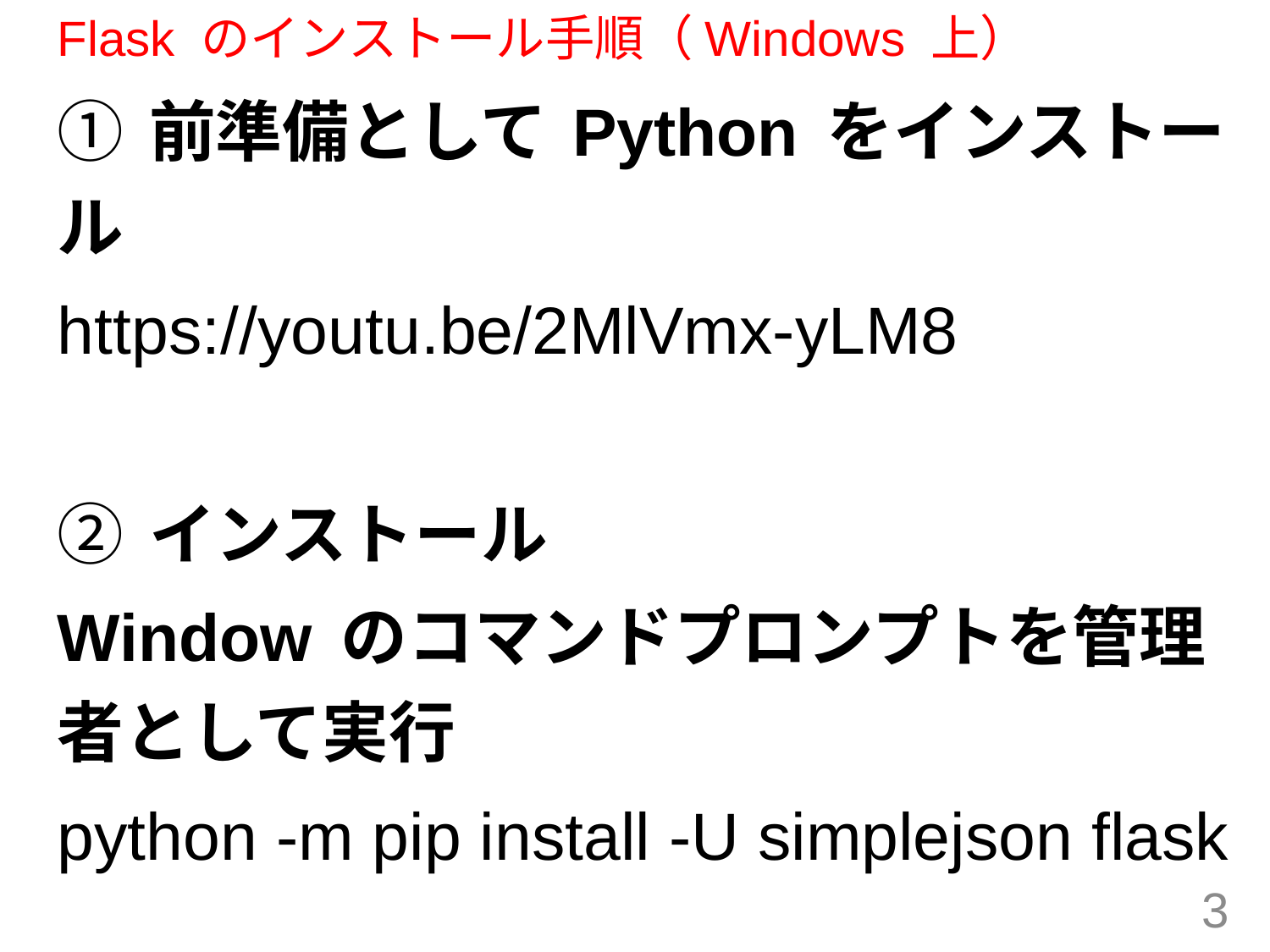

# Flask のインストール手順（Windows 上）
① 前準備として Python をインストール
https://youtu.be/2MlVmx-yLM8

② インストール
Window のコマンドプロンプトを管理者として実行
python -m pip install -U simplejson flask

3